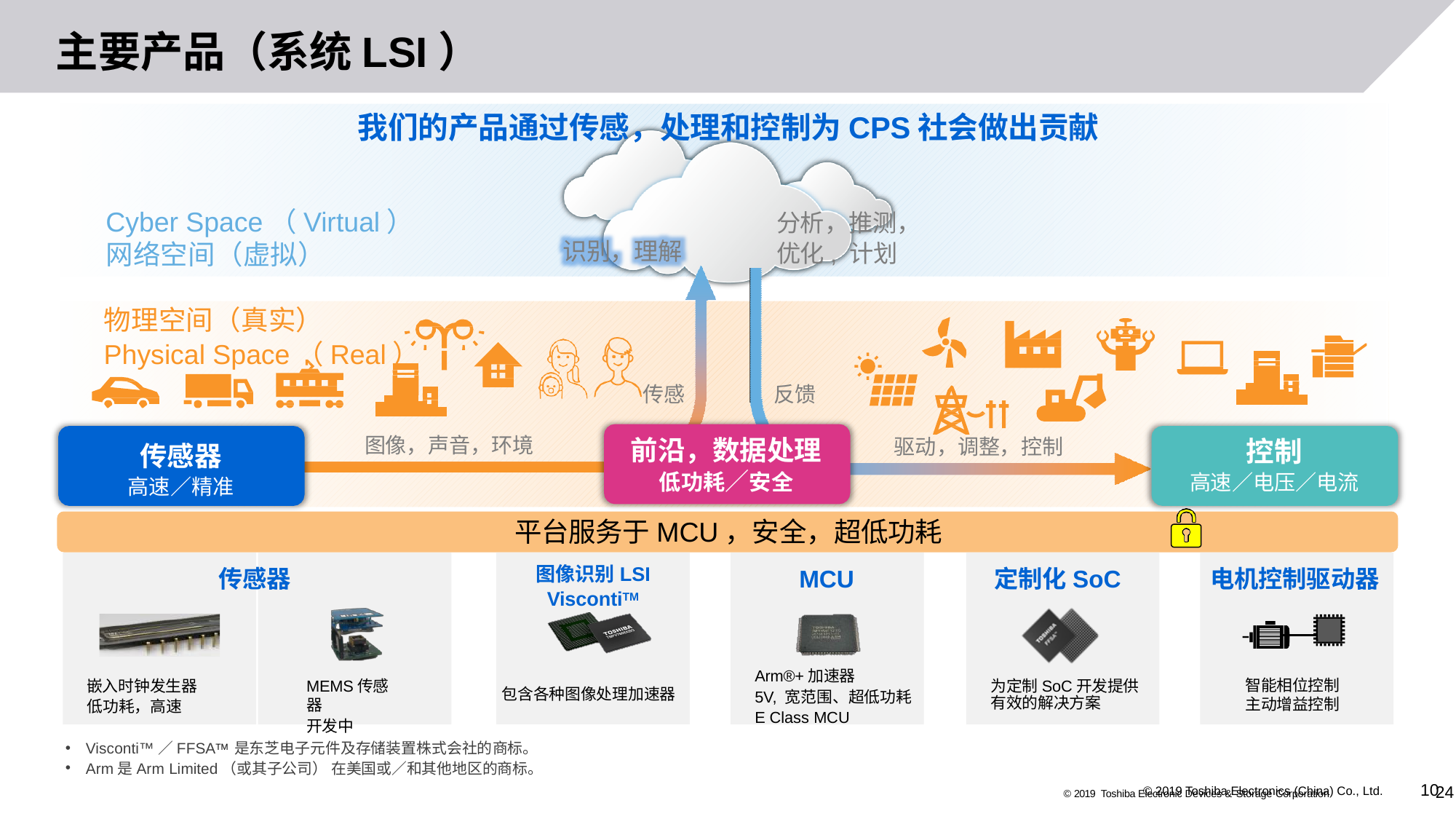

# 主要产品（系统LSI）

我们的产品通过传感，处理和控制为CPS社会做出贡献

Cyber Space（Virtual）
网络空间（虚拟）
分析，推测，
优化, 计划
识别，理解

物理空间（真实）
Physical Space（Real）

反馈

传感

图像，声音，环境
控制
高速／电压／电流
驱动，调整，控制
前沿，数据处理
低功耗／安全
传感器
高速／精准

平台服务于MCU，安全，超低功耗

传感器
图像识别LSI
ViscontiTM
MCU
定制化SoC
电机控制驱动器

Arm®+加速器
5V, 宽范围、超低功耗
E Class MCU
智能相位控制
主动增益控制
为定制SoC开发提供
有效的解决方案
嵌入时钟发生器
低功耗，高速
MEMS传感器
开发中
包含各种图像处理加速器
Visconti™／FFSATM 是东芝电子元件及存储装置株式会社的商标。
Arm是Arm Limited（或其子公司） 在美国或／和其他地区的商标。
© 2019  Toshiba Electronic Devices & Storage Corporation	24